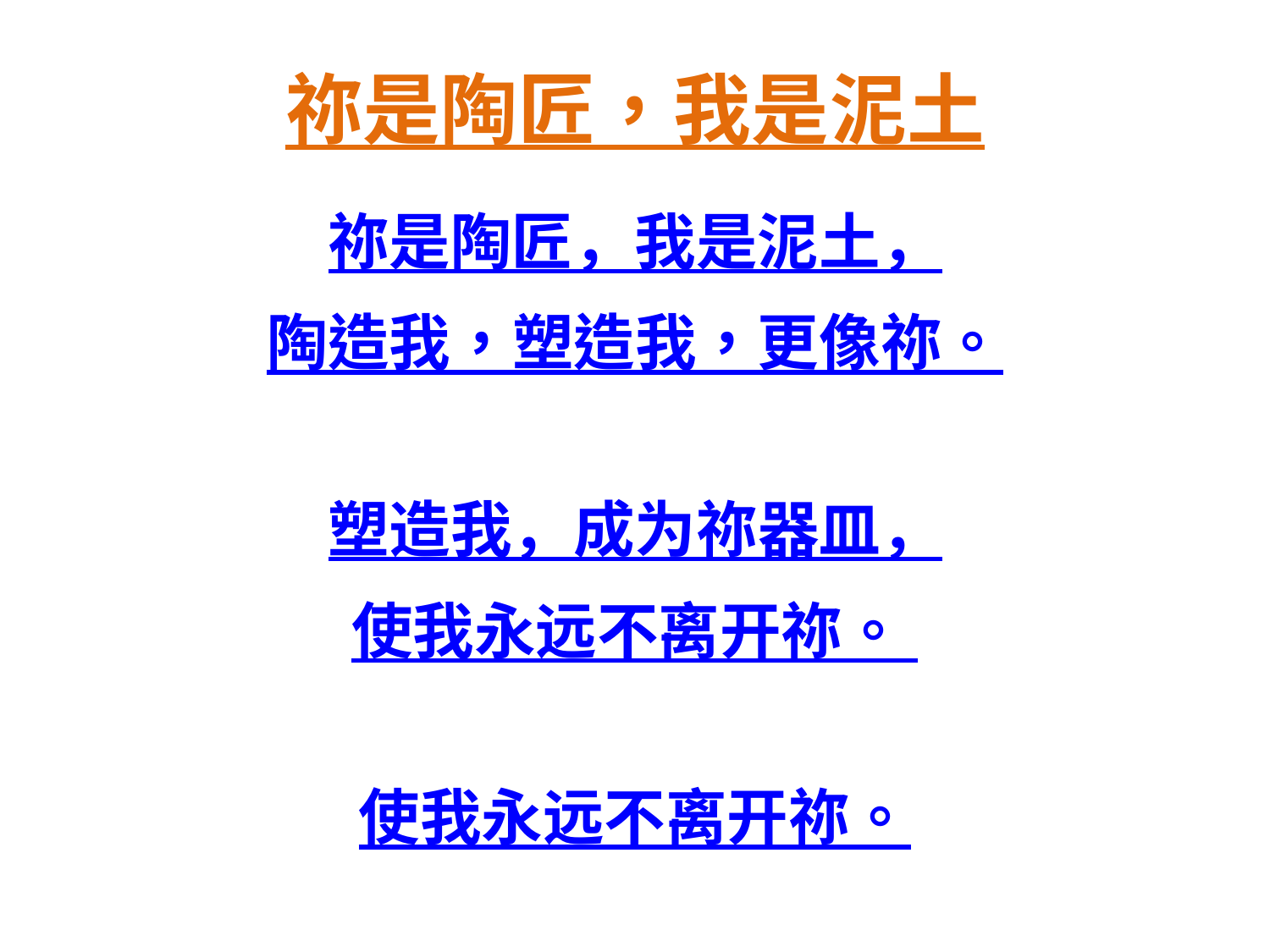

# 祢是陶匠，我是泥土
祢是陶匠，我是泥土，
陶造我，塑造我，更像祢。

塑造我，成为祢器皿，
使我永远不离开祢。

使我永远不离开祢。